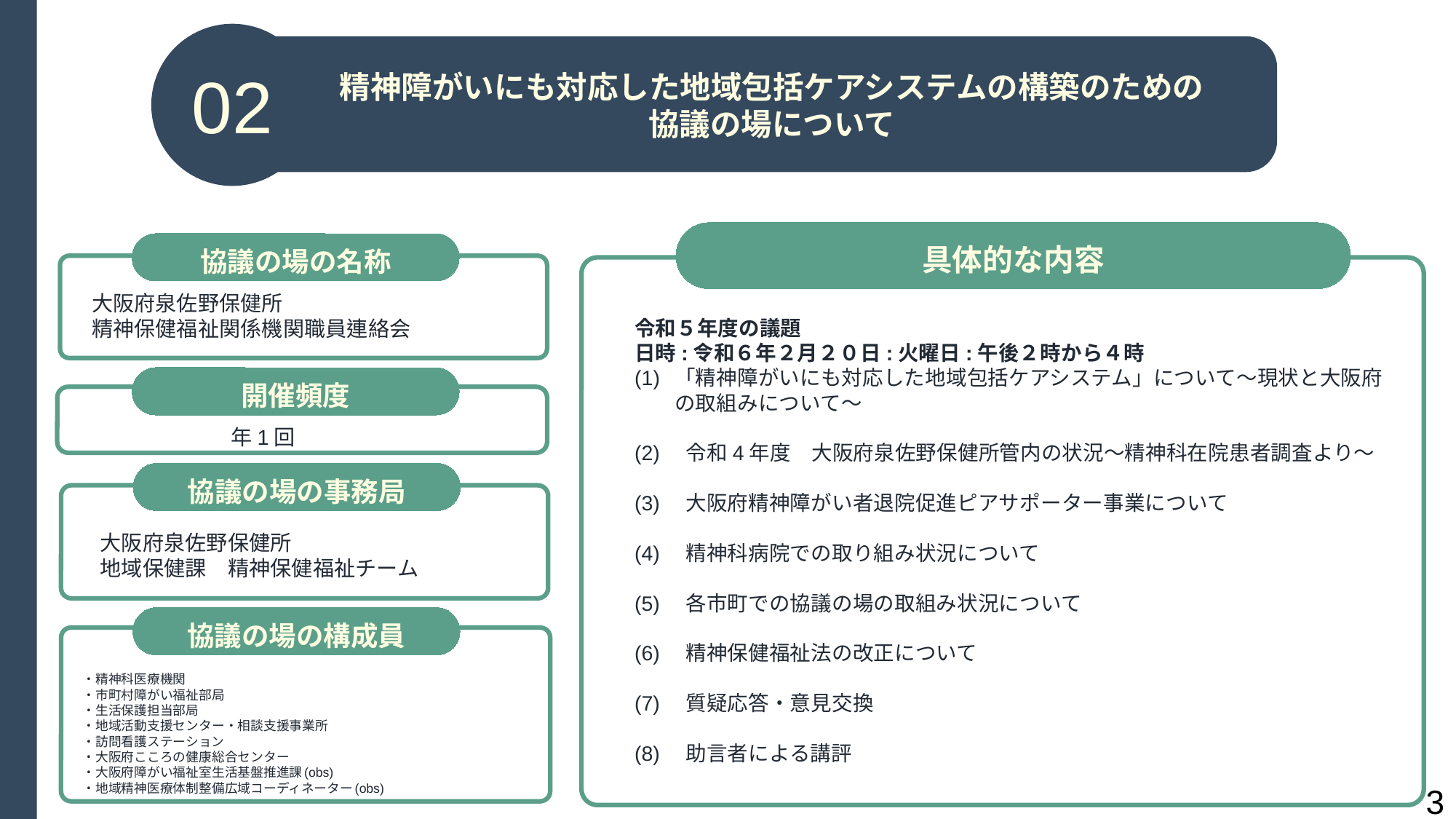

02

精神障がいにも対応した地域包括ケアシステムの構築のための
協議の場について
具体的な内容
協議の場の名称

大阪府泉佐野保健所
精神保健福祉関係機関職員連絡会
令和５年度の議題
日時:令和６年２月２０日:火曜日:午後２時から４時
「精神障がいにも対応した地域包括ケアシステム」について～現状と大阪府の取組みについて～

(2)　令和4年度　大阪府泉佐野保健所管内の状況～精神科在院患者調査より～

(3)　大阪府精神障がい者退院促進ピアサポーター事業について

(4)　精神科病院での取り組み状況について

(5)　各市町での協議の場の取組み状況について

(6)　精神保健福祉法の改正について

(7)　質疑応答・意見交換

(8)　助言者による講評
開催頻度

年1回
協議の場の事務局

大阪府泉佐野保健所
地域保健課　精神保健福祉チーム
協議の場の構成員

・精神科医療機関
・市町村障がい福祉部局
・生活保護担当部局
・地域活動支援センター・相談支援事業所
・訪問看護ステーション
・大阪府こころの健康総合センター
・大阪府障がい福祉室生活基盤推進課(obs)
・地域精神医療体制整備広域コーディネーター(obs)